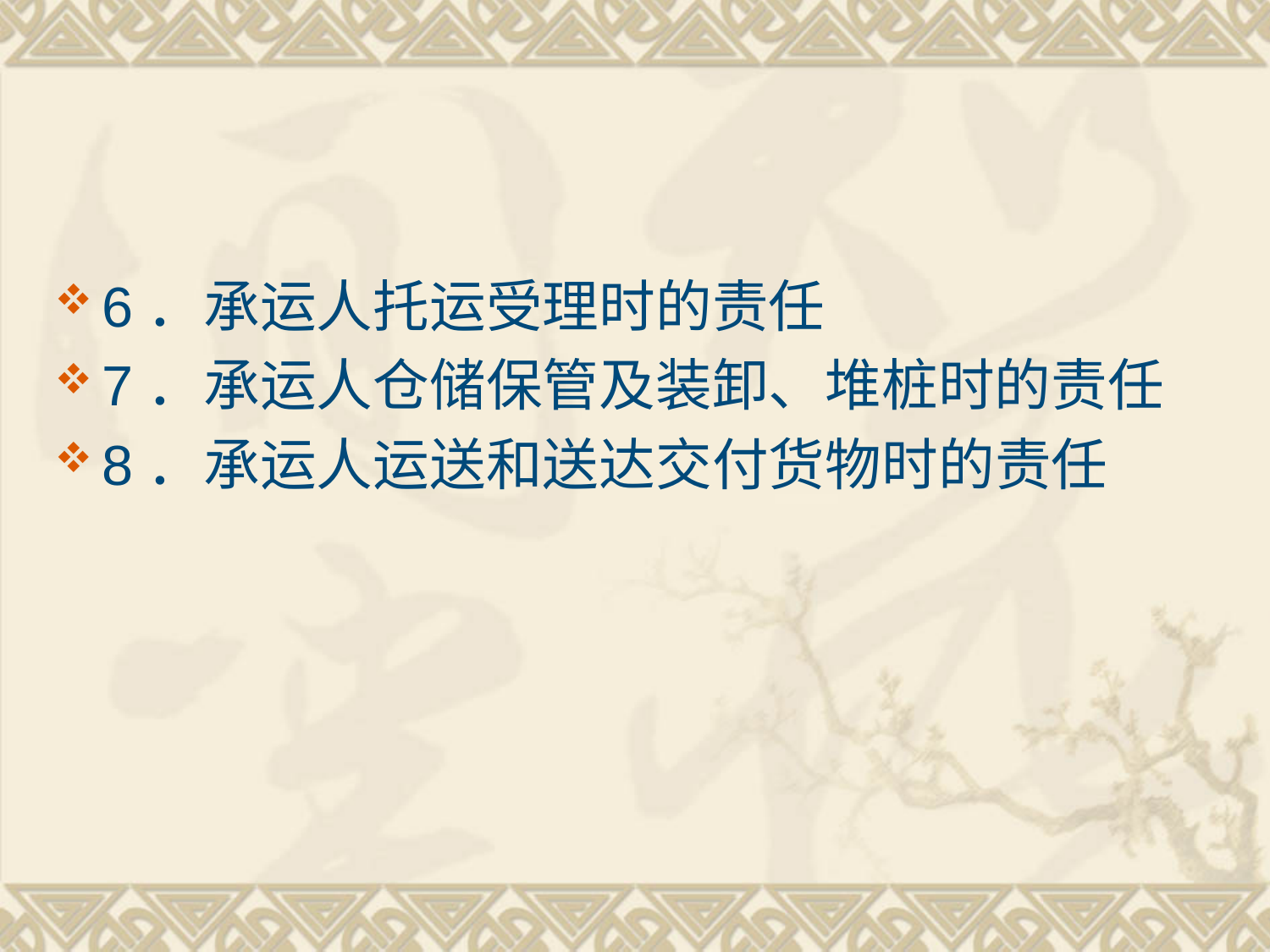

#
6．承运人托运受理时的责任
7．承运人仓储保管及装卸、堆桩时的责任
8．承运人运送和送达交付货物时的责任